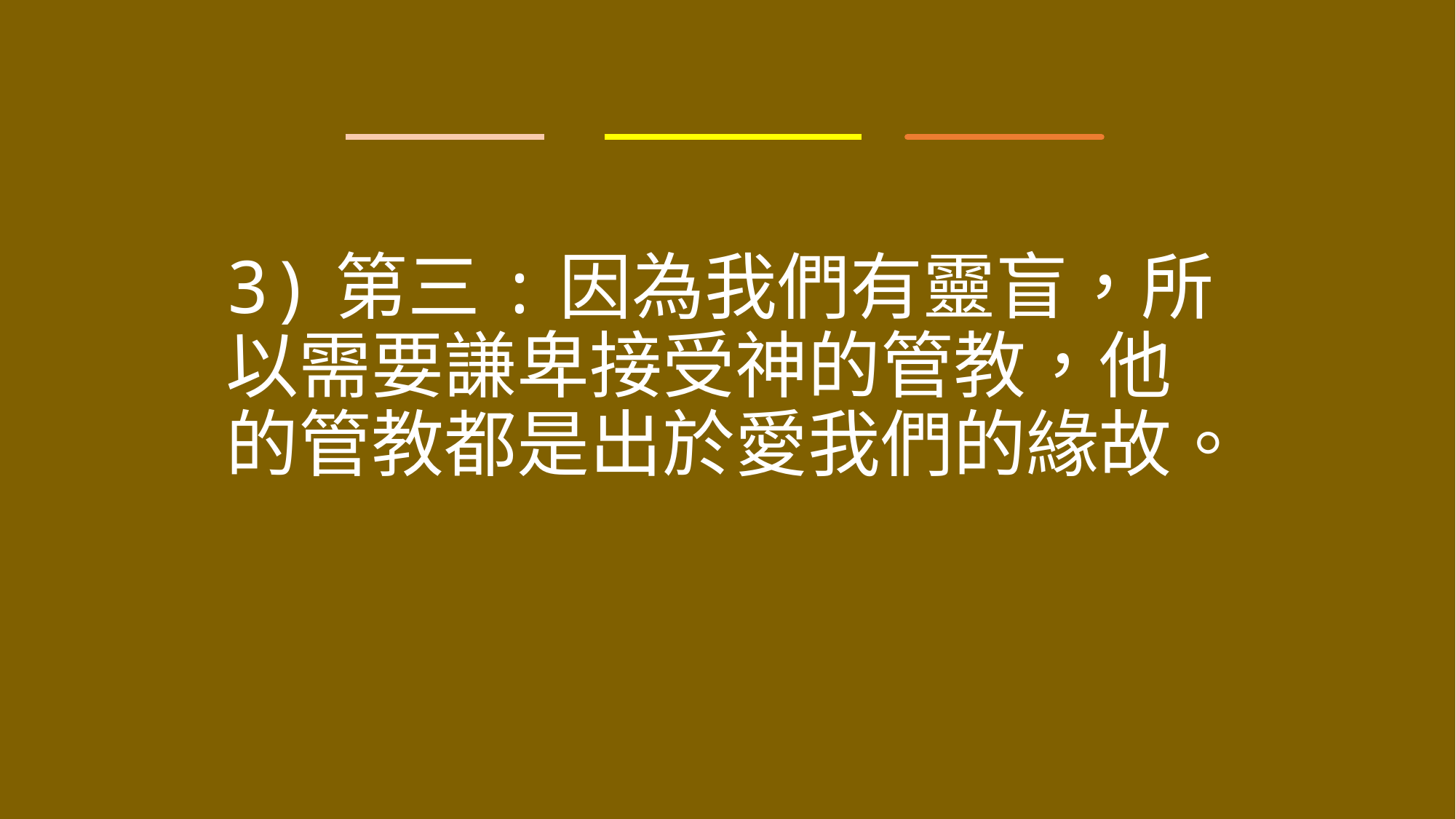

3)	第三:因為我們有靈盲，所以需要謙卑接受神的管教，他的管教都是出於愛我們的緣故。